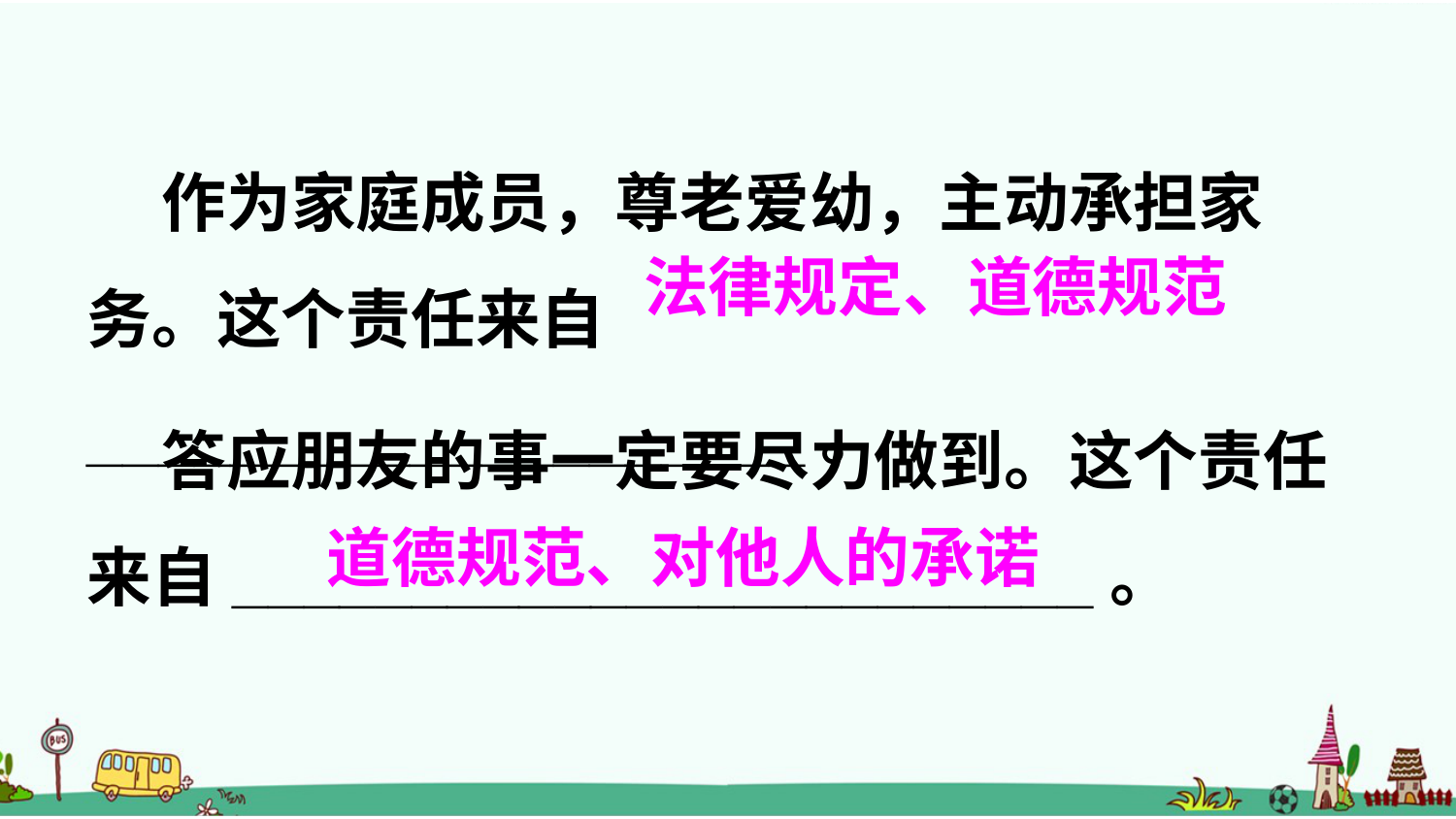

作为家庭成员，尊老爱幼，主动承担家务。这个责任来自____________________。
法律规定、道德规范
    答应朋友的事一定要尽力做到。这个责任来自________________________。
道德规范、对他人的承诺